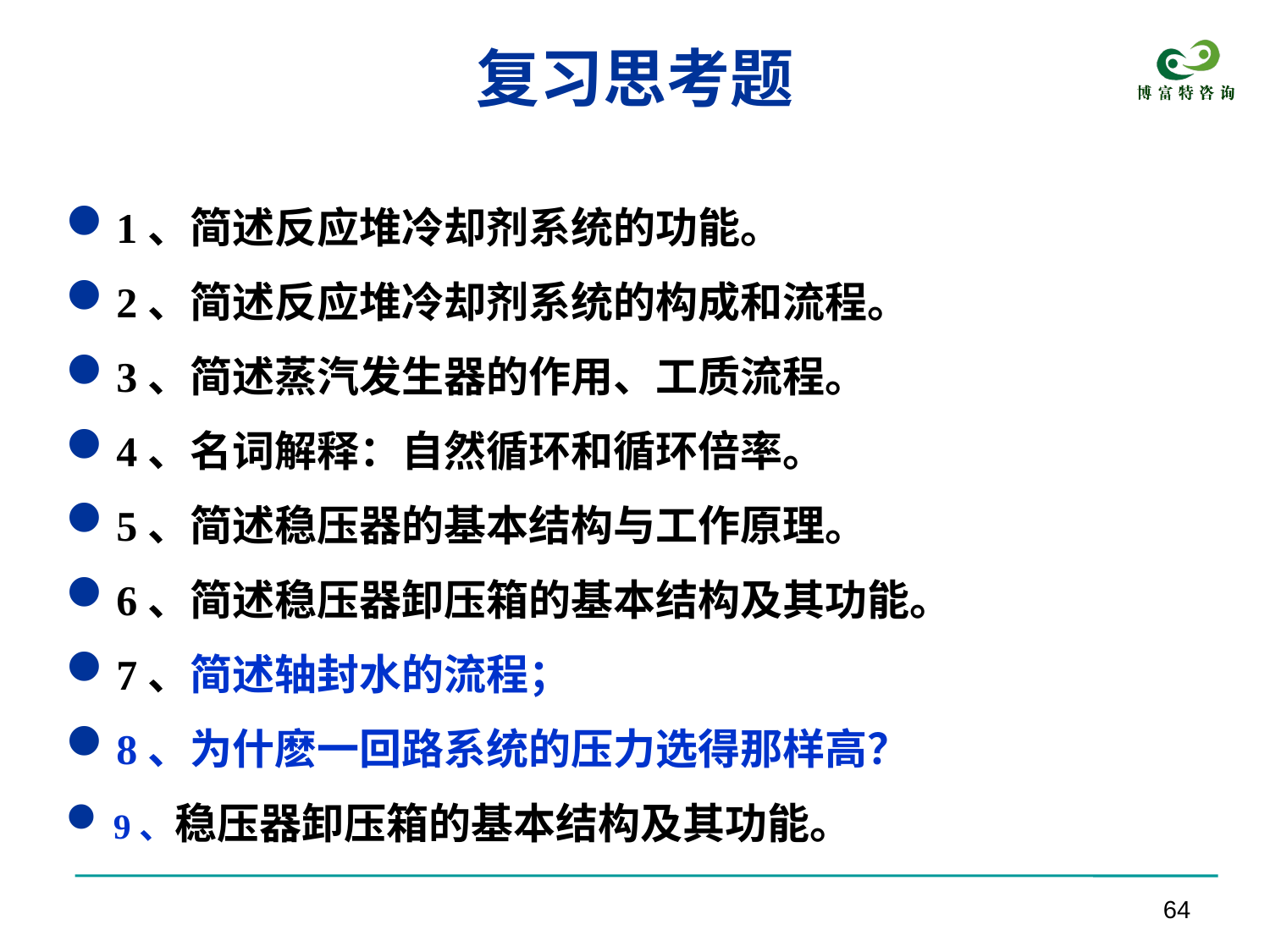

# 复习思考题
1、简述反应堆冷却剂系统的功能。
2、简述反应堆冷却剂系统的构成和流程。
3、简述蒸汽发生器的作用、工质流程。
4、名词解释：自然循环和循环倍率。
5、简述稳压器的基本结构与工作原理。
6、简述稳压器卸压箱的基本结构及其功能。
7、简述轴封水的流程；
8、为什麽一回路系统的压力选得那样高？
9、稳压器卸压箱的基本结构及其功能。